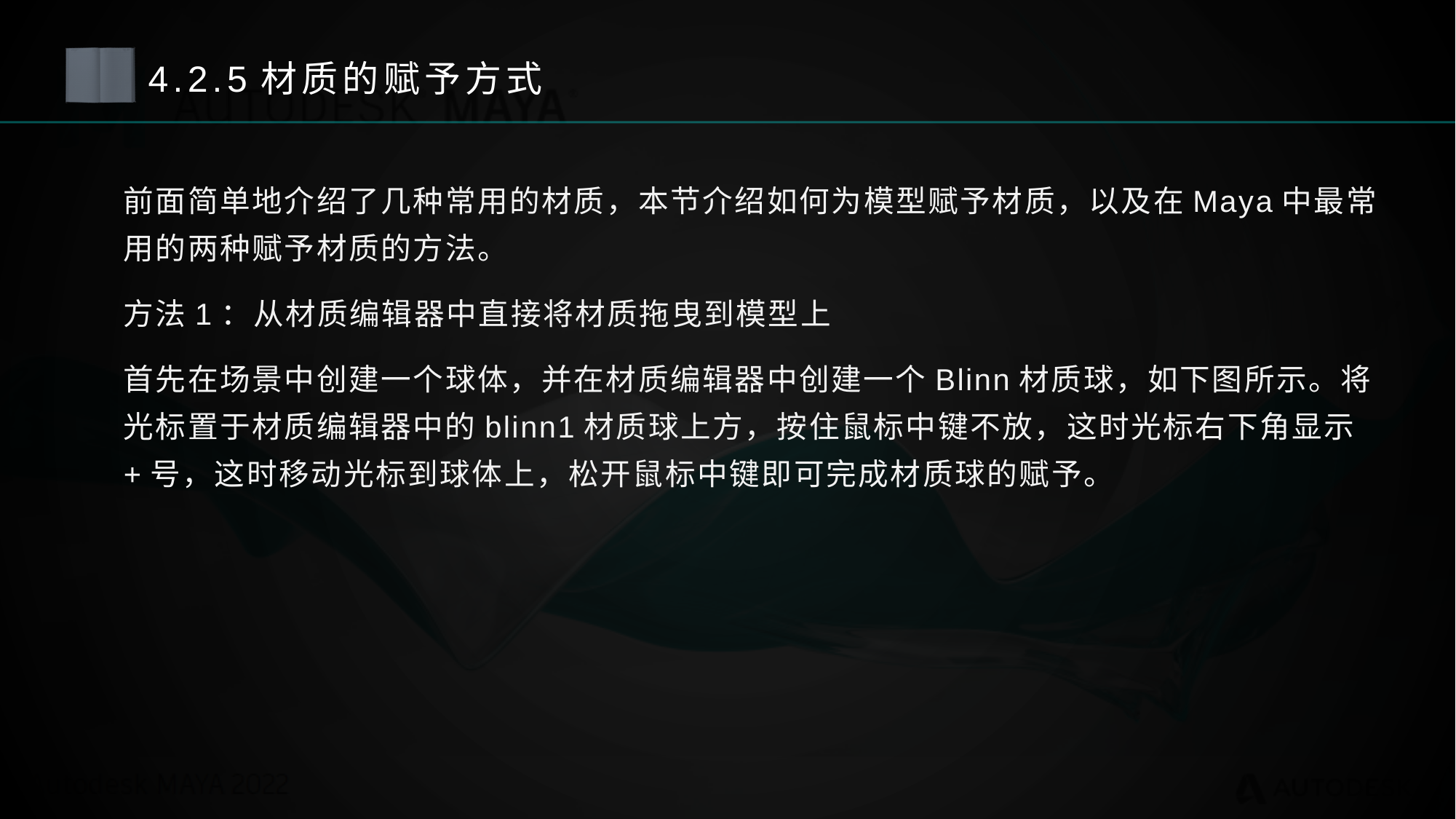

4.2.5材质的赋予方式
前面简单地介绍了几种常用的材质，本节介绍如何为模型赋予材质，以及在Maya中最常用的两种赋予材质的方法。
方法1：从材质编辑器中直接将材质拖曳到模型上
首先在场景中创建一个球体，并在材质编辑器中创建一个Blinn材质球，如下图所示。将光标置于材质编辑器中的blinn1材质球上方，按住鼠标中键不放，这时光标右下角显示+号，这时移动光标到球体上，松开鼠标中键即可完成材质球的赋予。